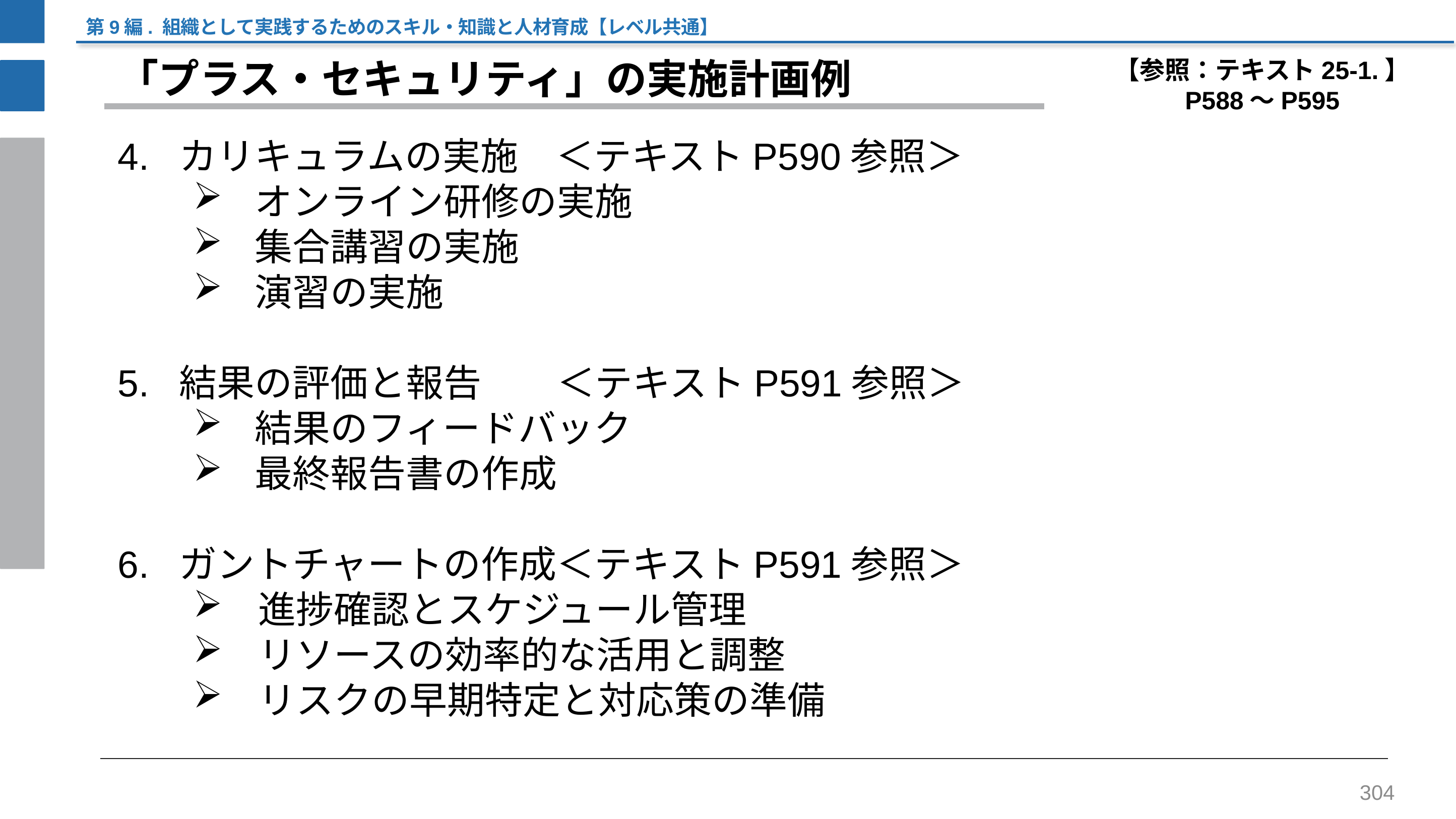

第9編. 組織として実践するためのスキル・知識と人材育成【レベル共通】
【参照：テキスト25-1.】
P588～P595
「プラス・セキュリティ」の実施計画例

カリキュラムの実施　＜テキストP590参照＞
オンライン研修の実施
集合講習の実施
演習の実施
結果の評価と報告　　＜テキストP591参照＞
結果のフィードバック
最終報告書の作成
ガントチャートの作成＜テキストP591参照＞
 進捗確認とスケジュール管理
 リソースの効率的な活用と調整
 リスクの早期特定と対応策の準備

304